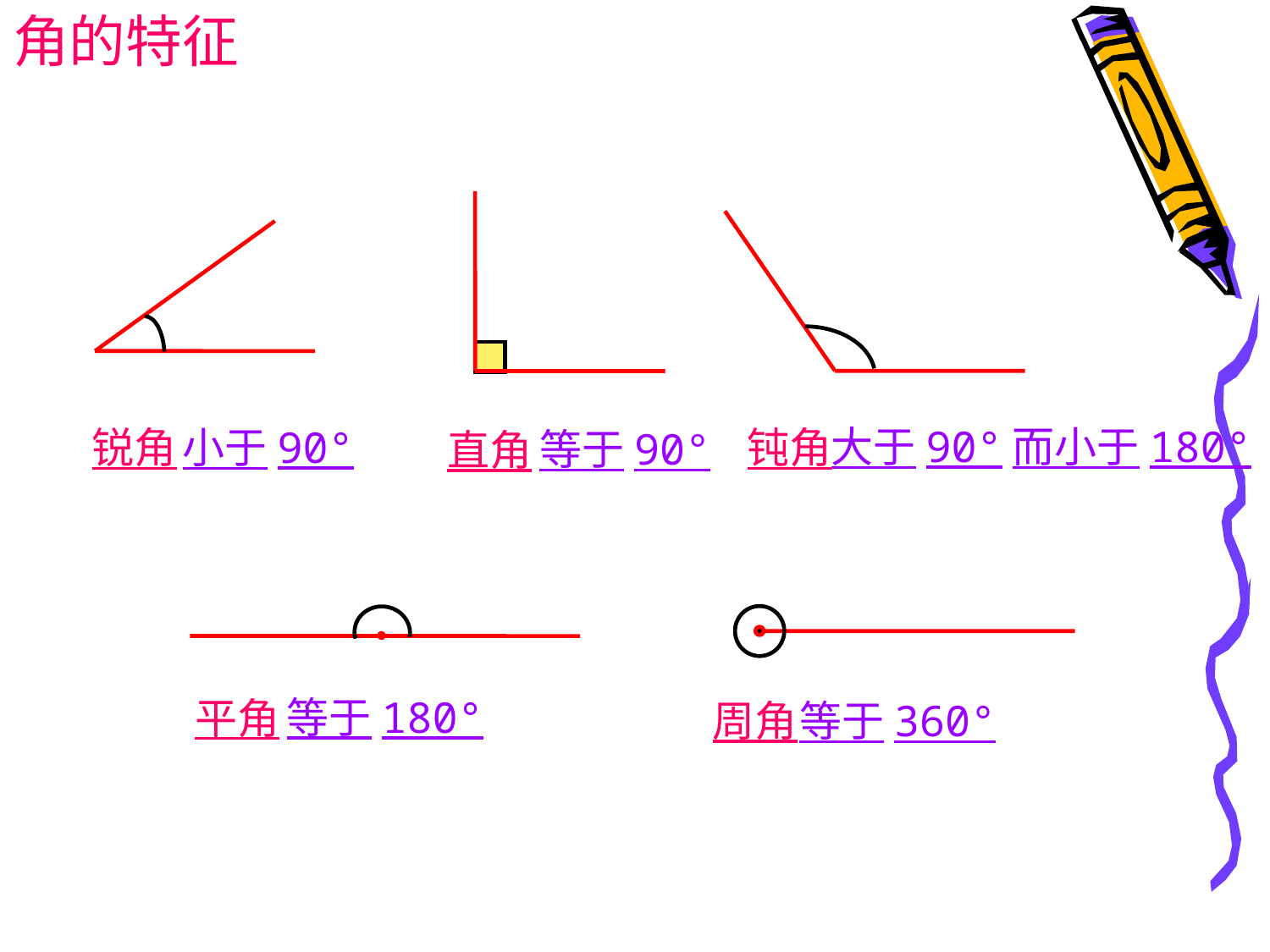

角的特征

大于90°而小于180°
小于90°
锐角
钝角
等于90°
直角

等于180°
平角
周角
等于360°